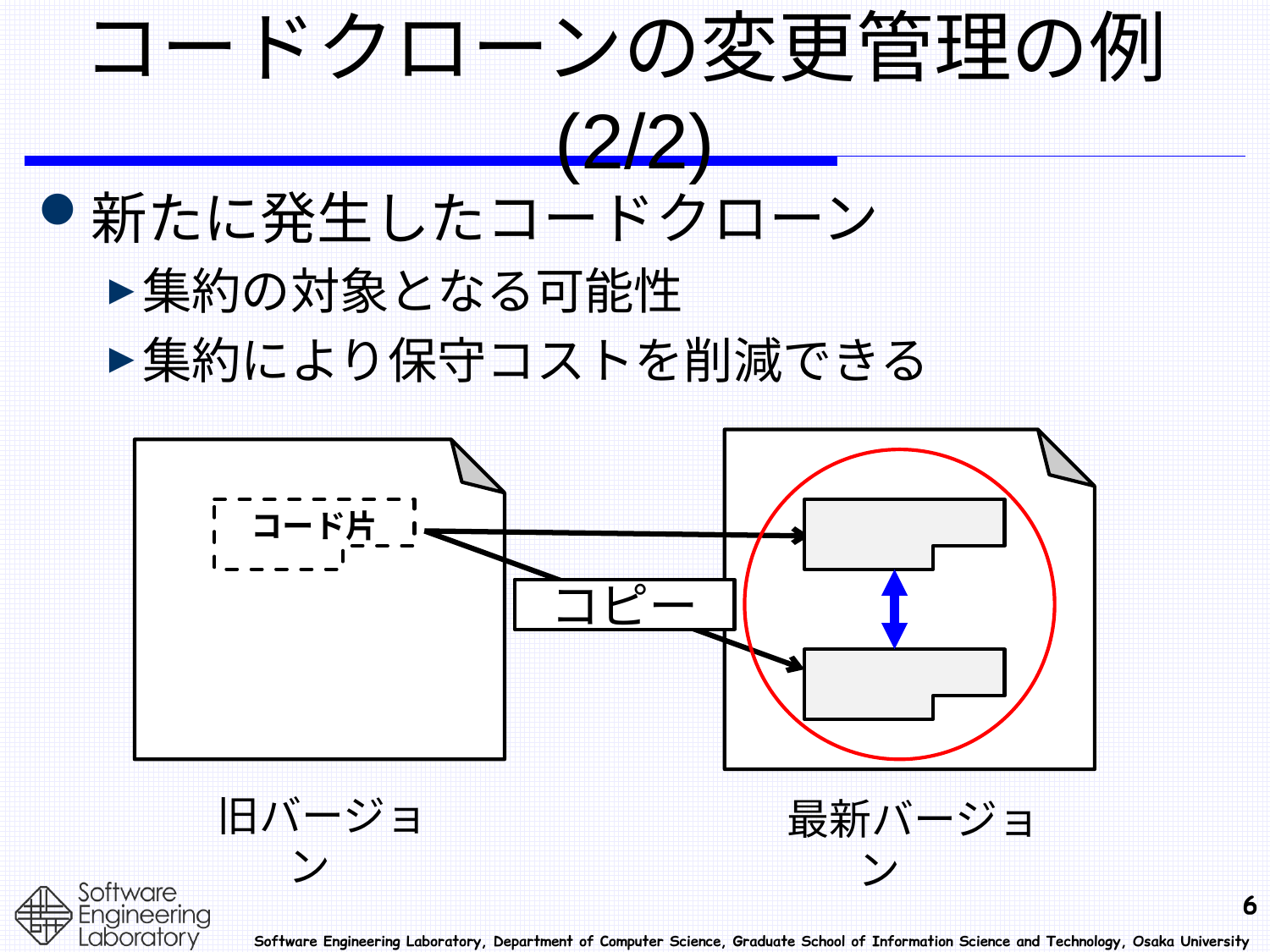

# コードクローンの変更管理の例(2/2)
新たに発生したコードクローン
集約の対象となる可能性
集約により保守コストを削減できる

コード片

コピー

旧バージョン
最新バージョン